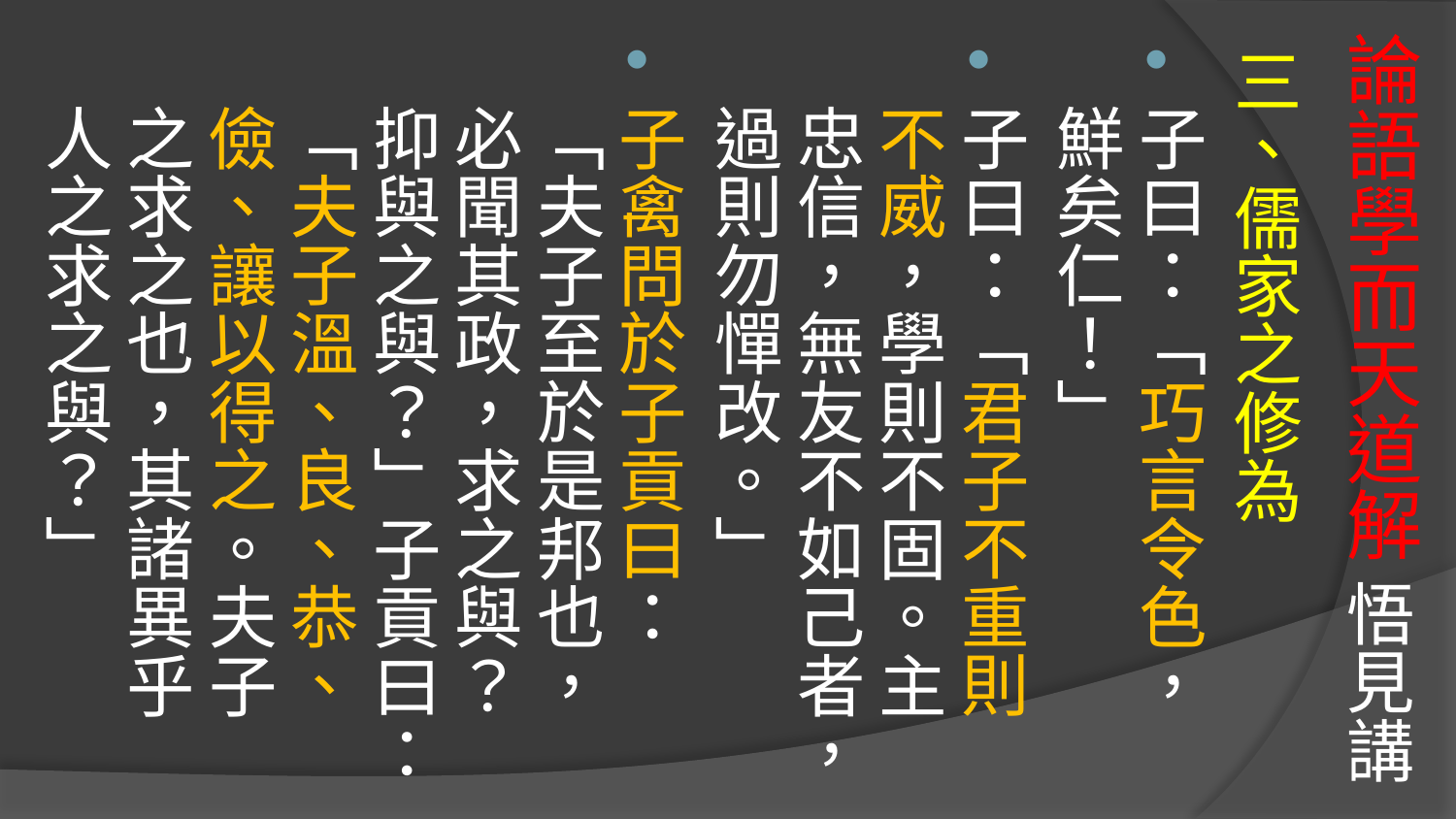

# 論語學而天道解 悟見講
三、儒家之修為
子曰：「巧言令色，鮮矣仁！」
子曰：「君子不重則不威，學則不固。主忠信，無友不如己者，過則勿憚改。」
子禽問於子貢曰：「夫子至於是邦也，必聞其政，求之與？抑與之與？」子貢曰：「夫子溫、良、恭、儉、讓以得之。夫子之求之也，其諸異乎人之求之與？」